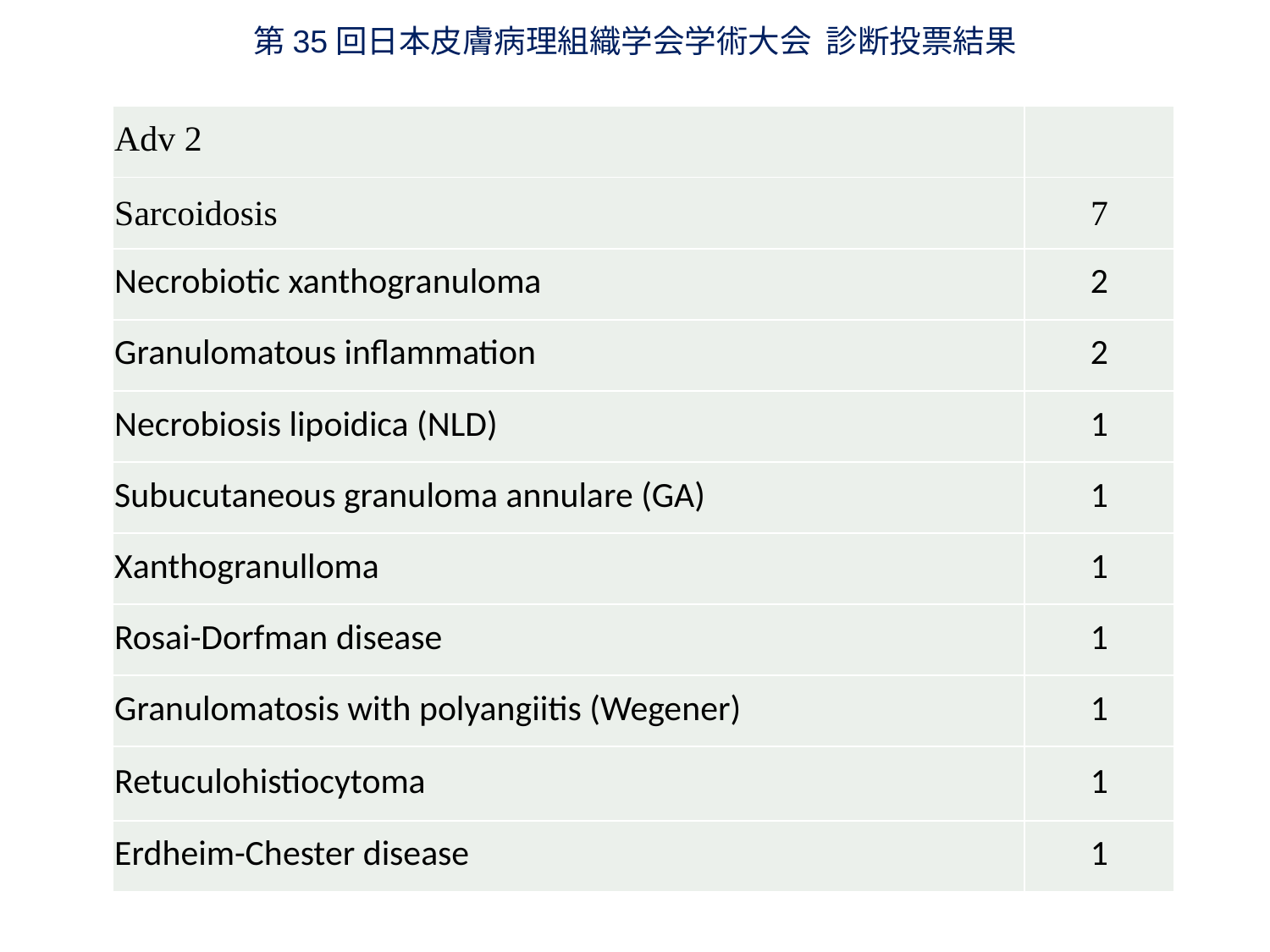

第35回日本皮膚病理組織学会学術大会  診断投票結果
| Adv 2 |  |
| --- | --- |
| Sarcoidosis | 7 |
| Necrobiotic xanthogranuloma | 2 |
| Granulomatous inflammation | 2 |
| Necrobiosis lipoidica (NLD) | 1 |
| Subucutaneous granuloma annulare (GA) | 1 |
| Xanthogranulloma | 1 |
| Rosai-Dorfman disease | 1 |
| Granulomatosis with polyangiitis (Wegener) | 1 |
| Retuculohistiocytoma | 1 |
| Erdheim-Chester disease | 1 |